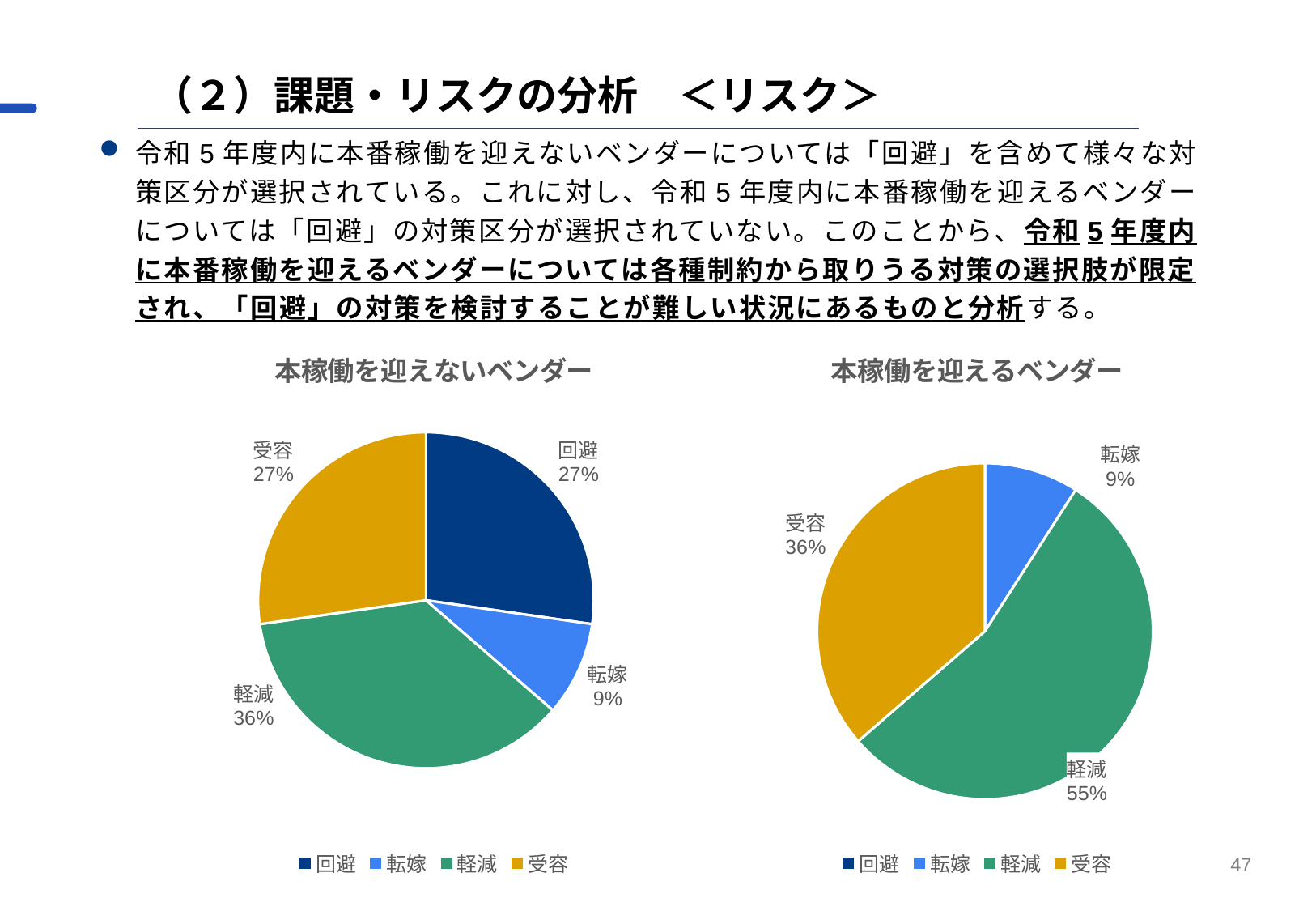

（２）課題・リスクの分析　＜リスク＞
令和5年度内に本番稼働を迎えないベンダーについては「回避」を含めて様々な対策区分が選択されている。これに対し、令和5年度内に本番稼働を迎えるベンダーについては「回避」の対策区分が選択されていない。このことから、令和5年度内に本番稼働を迎えるベンダーについては各種制約から取りうる対策の選択肢が限定され、「回避」の対策を検討することが難しい状況にあるものと分析する。

### Chart: 本稼働を迎えないベンダー

| Category |  |
|---|---|
| 回避 | 6.0 |
| 転嫁 | 2.0 |
| 軽減 | 8.0 |
| 受容 | 6.0 |

### Chart: 本稼働を迎えるベンダー

| Category |  |
|---|---|
| 回避 | 0.0 |
| 転嫁 | 1.0 |
| 軽減 | 6.0 |
| 受容 | 4.0 |
47